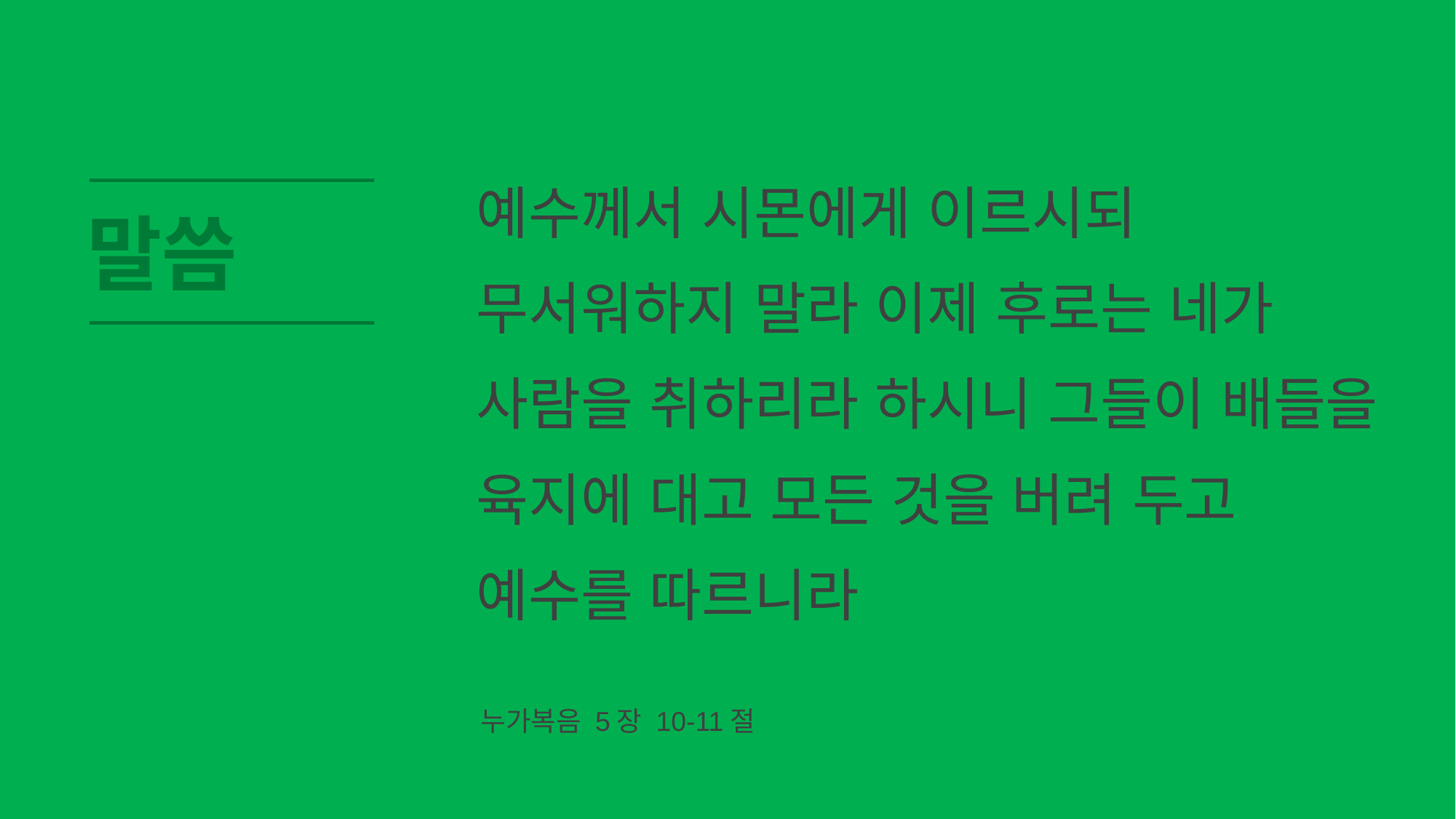

# 예수께서 시몬에게 이르시되 무서워하지 말라 이제 후로는 네가 사람을 취하리라 하시니 그들이 배들을 육지에 대고 모든 것을 버려 두고 예수를 따르니라

말씀

누가복음 5장 10-11절